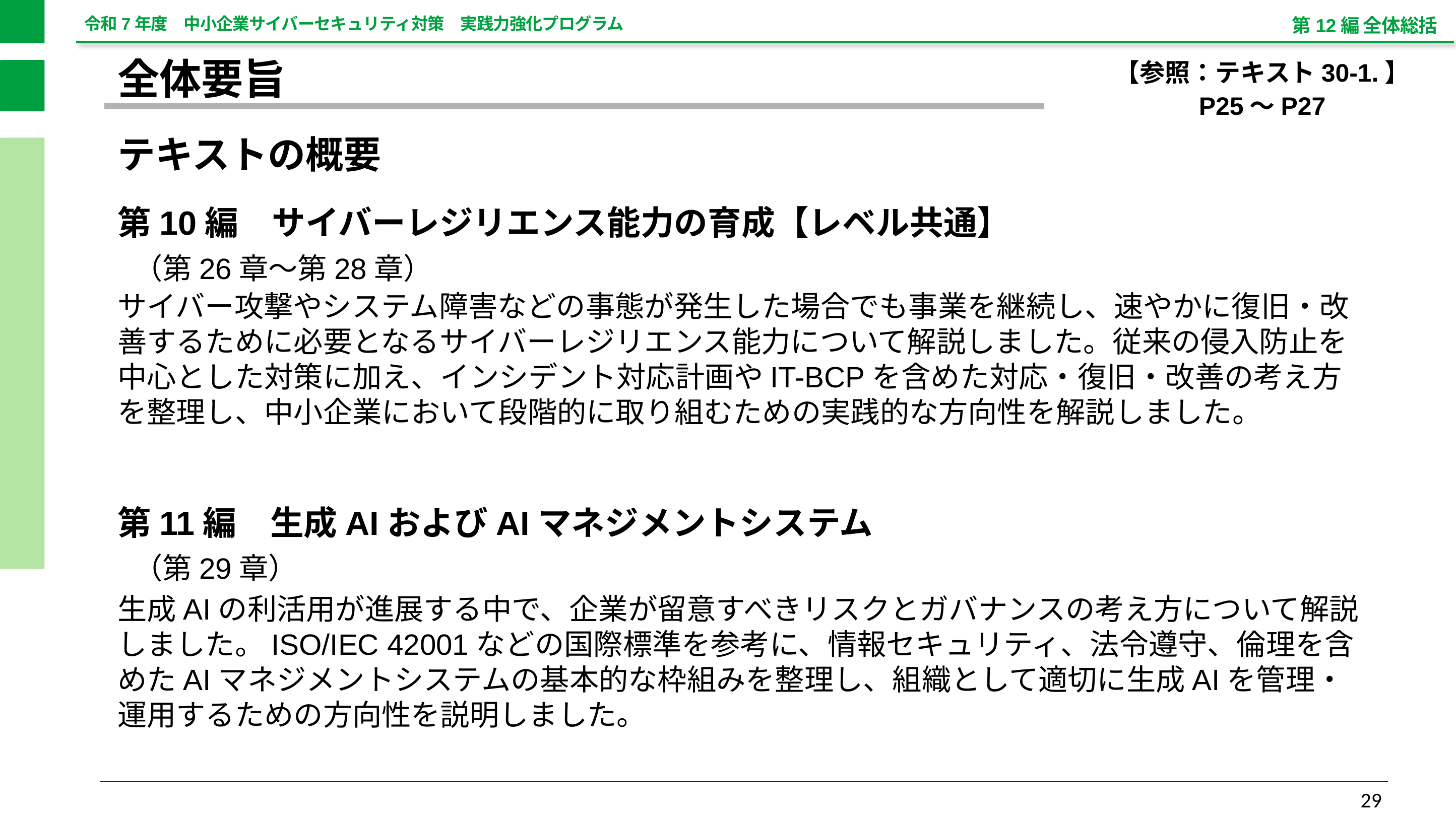

第12編 全体総括
【参照：テキスト30-1.】
P25～P27
全体要旨

テキストの概要
第10編　サイバーレジリエンス能力の育成【レベル共通】
 （第26章～第28章）
サイバー攻撃やシステム障害などの事態が発生した場合でも事業を継続し、速やかに復旧・改善するために必要となるサイバーレジリエンス能力について解説しました。従来の侵入防止を中心とした対策に加え、インシデント対応計画やIT-BCPを含めた対応・復旧・改善の考え方を整理し、中小企業において段階的に取り組むための実践的な方向性を解説しました。
第11編　生成AIおよびAIマネジメントシステム
 （第29章）
生成AIの利活用が進展する中で、企業が留意すべきリスクとガバナンスの考え方について解説しました。ISO/IEC 42001などの国際標準を参考に、情報セキュリティ、法令遵守、倫理を含めたAIマネジメントシステムの基本的な枠組みを整理し、組織として適切に生成AIを管理・運用するための方向性を説明しました。